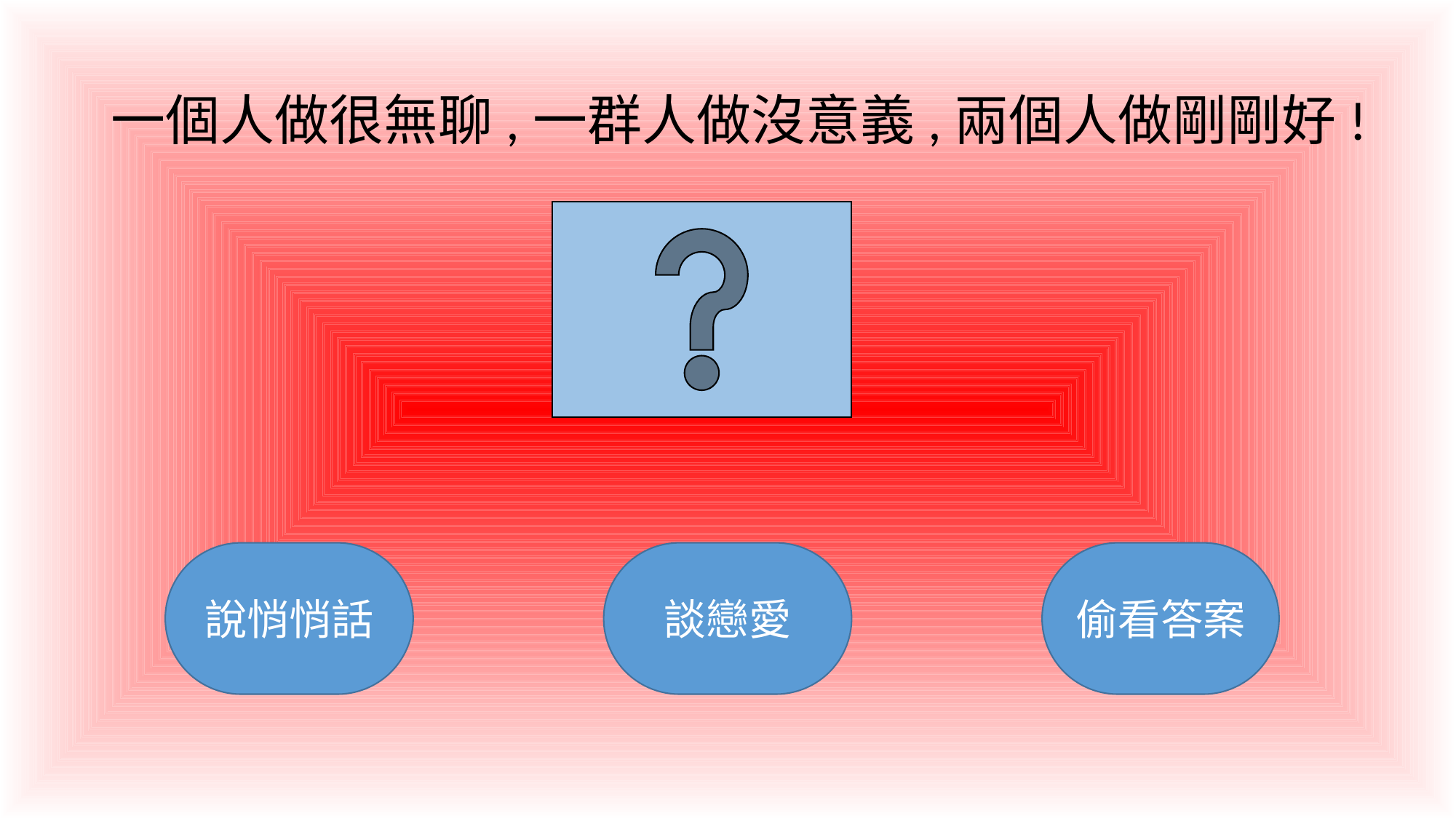

# 一個人做很無聊,一群人做沒意義,兩個人做剛剛好!

說悄悄話
談戀愛
偷看答案